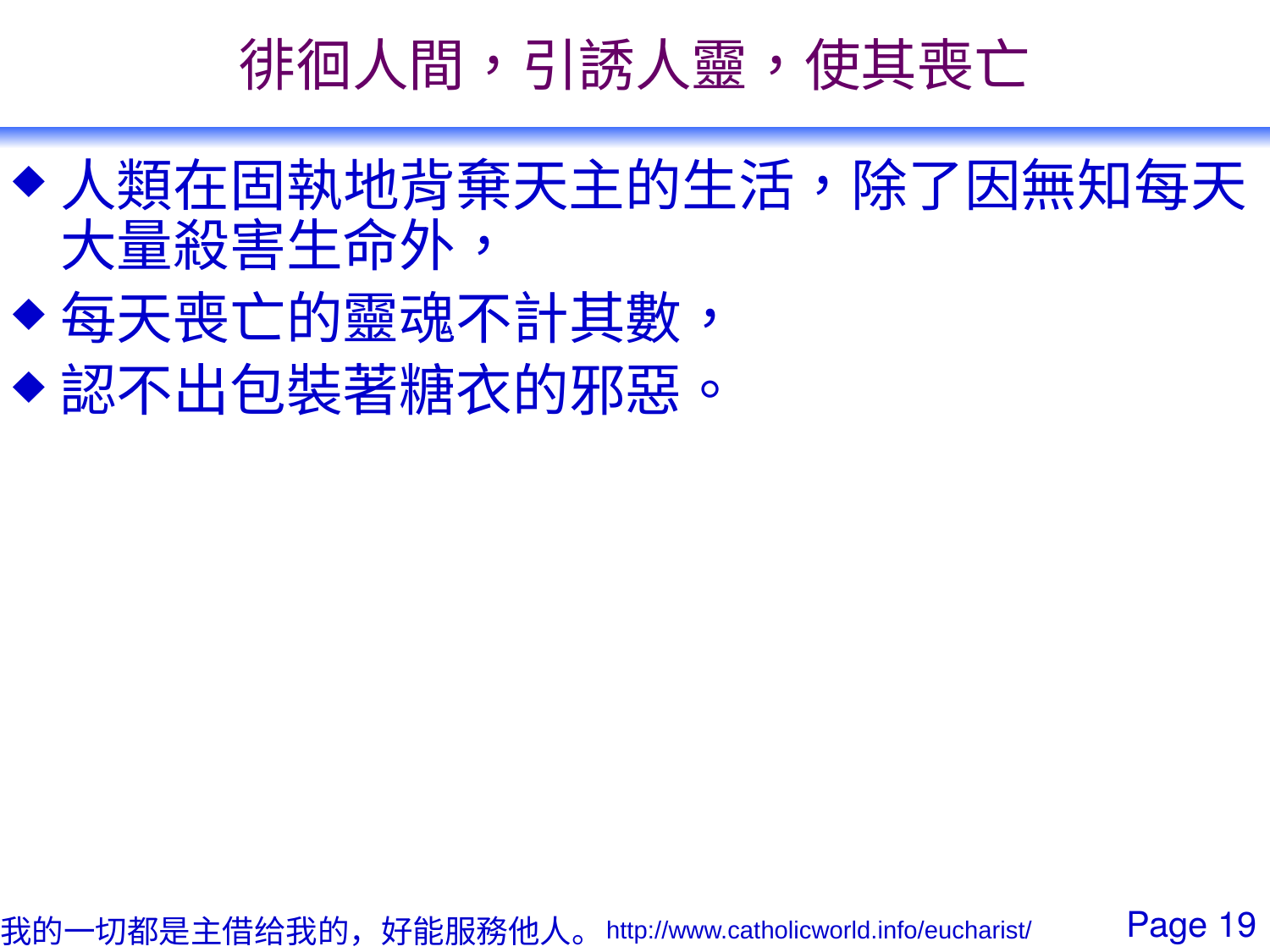

# 徘徊人間，引誘人靈，使其喪亡
人類在固執地背棄天主的生活，除了因無知每天大量殺害生命外，
每天喪亡的靈魂不計其數，
認不出包裝著糖衣的邪惡。